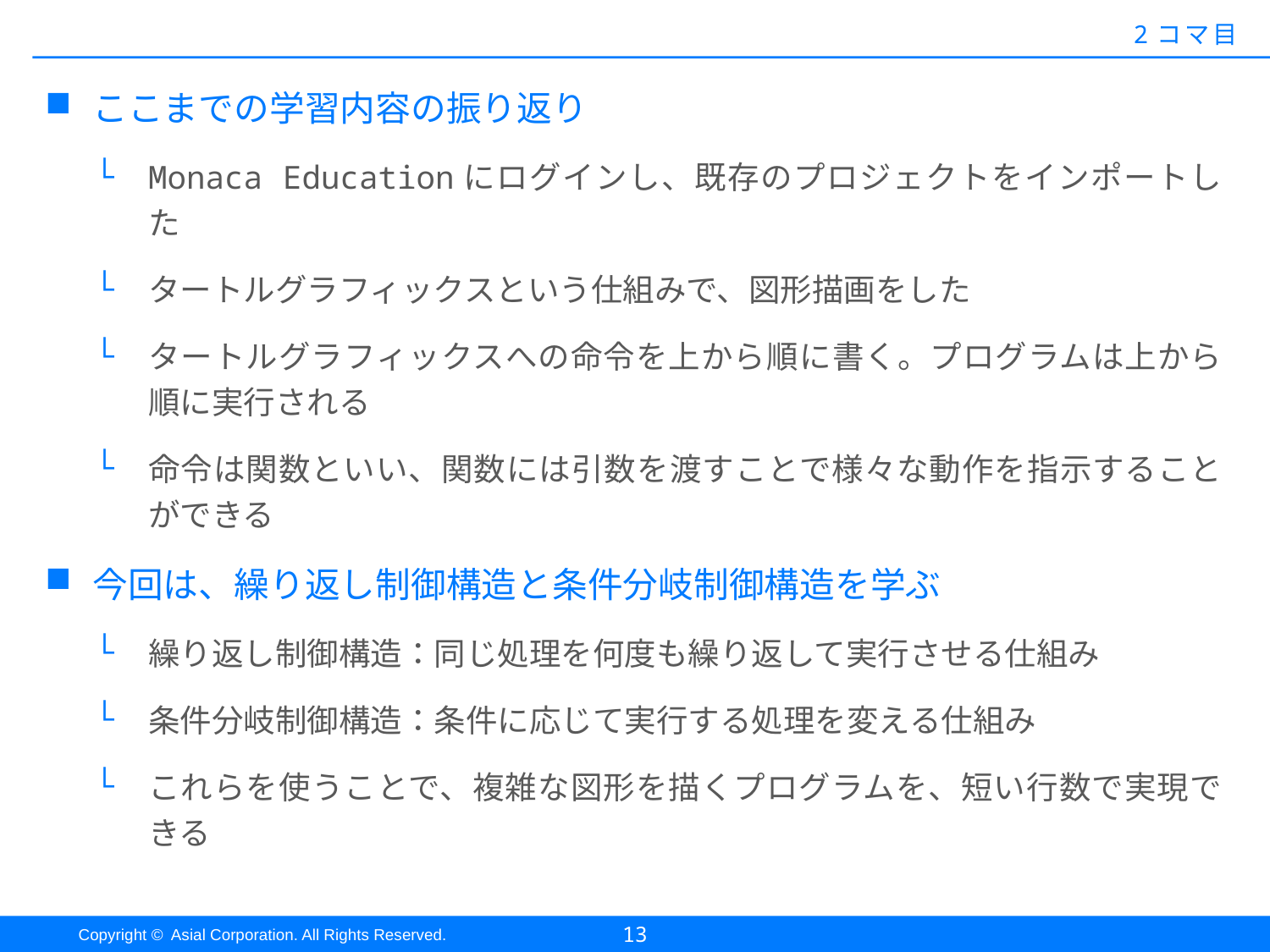

#
2コマ目
ここまでの学習内容の振り返り
Monaca Educationにログインし、既存のプロジェクトをインポートした
タートルグラフィックスという仕組みで、図形描画をした
タートルグラフィックスへの命令を上から順に書く。プログラムは上から順に実行される
命令は関数といい、関数には引数を渡すことで様々な動作を指示することができる
今回は、繰り返し制御構造と条件分岐制御構造を学ぶ
繰り返し制御構造：同じ処理を何度も繰り返して実行させる仕組み
条件分岐制御構造：条件に応じて実行する処理を変える仕組み
これらを使うことで、複雑な図形を描くプログラムを、短い行数で実現できる

13